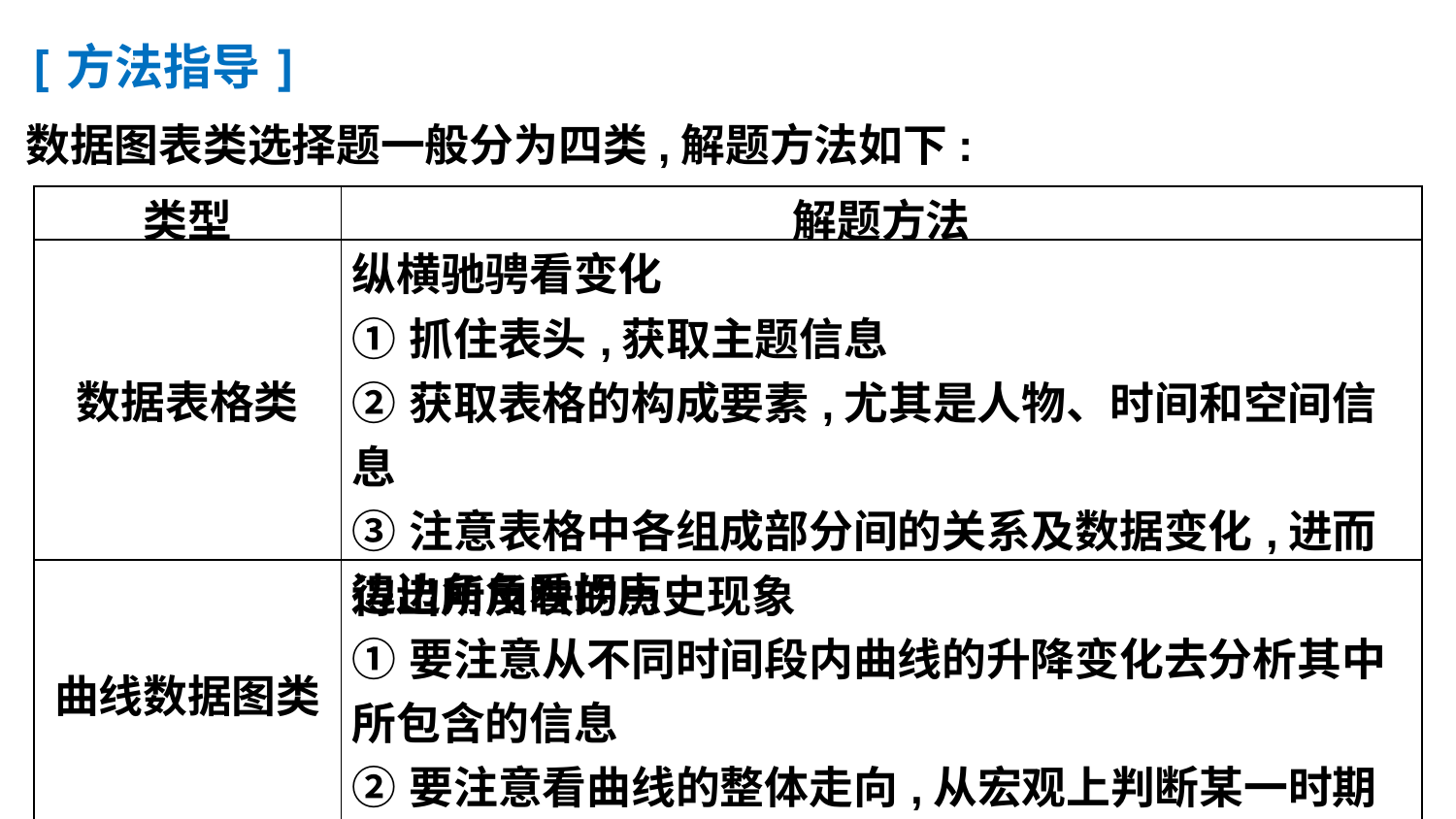

[方法指导]
数据图表类选择题一般分为四类,解题方法如下:
| 类型 | 解题方法 |
| --- | --- |
| 数据表格类 | 纵横驰骋看变化 ①抓住表头,获取主题信息 ②获取表格的构成要素,尤其是人物、时间和空间信息 ③注意表格中各组成部分间的关系及数据变化,进而得出所反映的历史现象 |
| 曲线数据图类 | 边边角角看拐点 ①要注意从不同时间段内曲线的升降变化去分析其中所包含的信息 ②要注意看曲线的整体走向,从宏观上判断某一时期历史事物的发展趋势 |